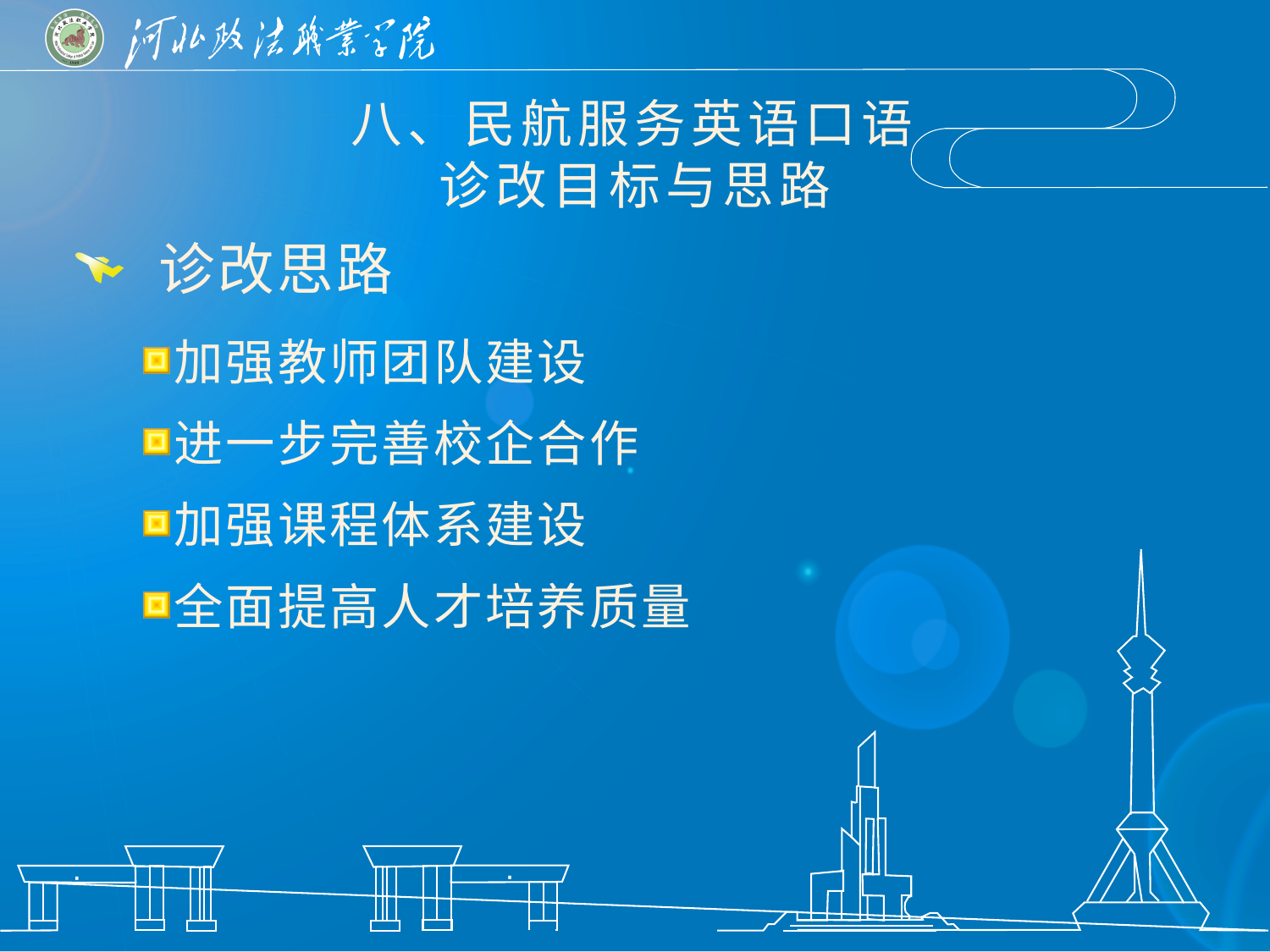

# 八、民航服务英语口语 诊改目标与思路
 诊改思路
加强教师团队建设
进一步完善校企合作
加强课程体系建设
全面提高人才培养质量

36